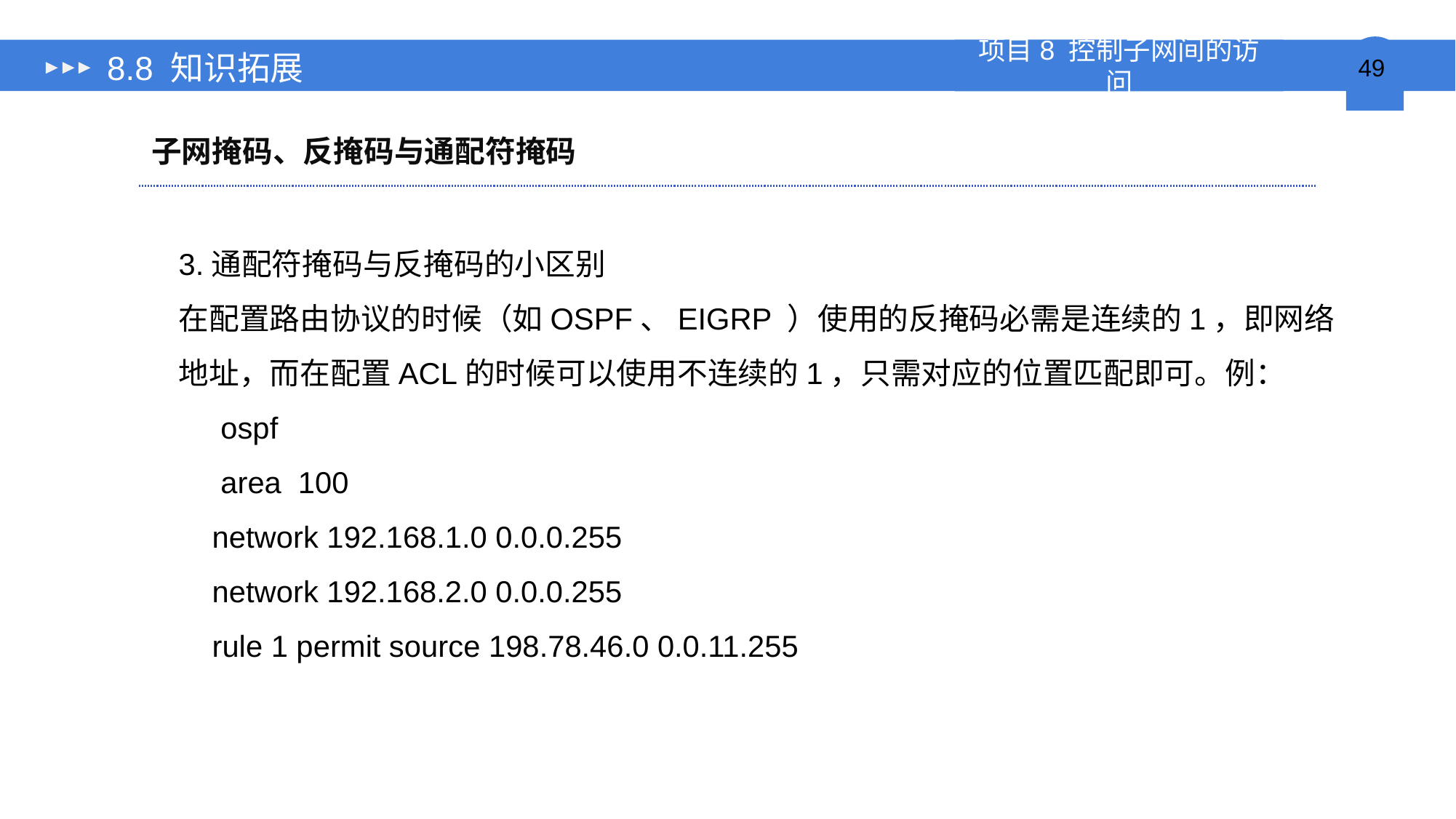

# 8.8 知识拓展
子网掩码、反掩码与通配符掩码

3.通配符掩码与反掩码的小区别
在配置路由协议的时候（如OSPF、EIGRP ）使用的反掩码必需是连续的1，即网络地址，而在配置ACL的时候可以使用不连续的1，只需对应的位置匹配即可。例：
     ospf
     area  100
    network 192.168.1.0 0.0.0.255
    network 192.168.2.0 0.0.0.255
    rule 1 permit source 198.78.46.0 0.0.11.255